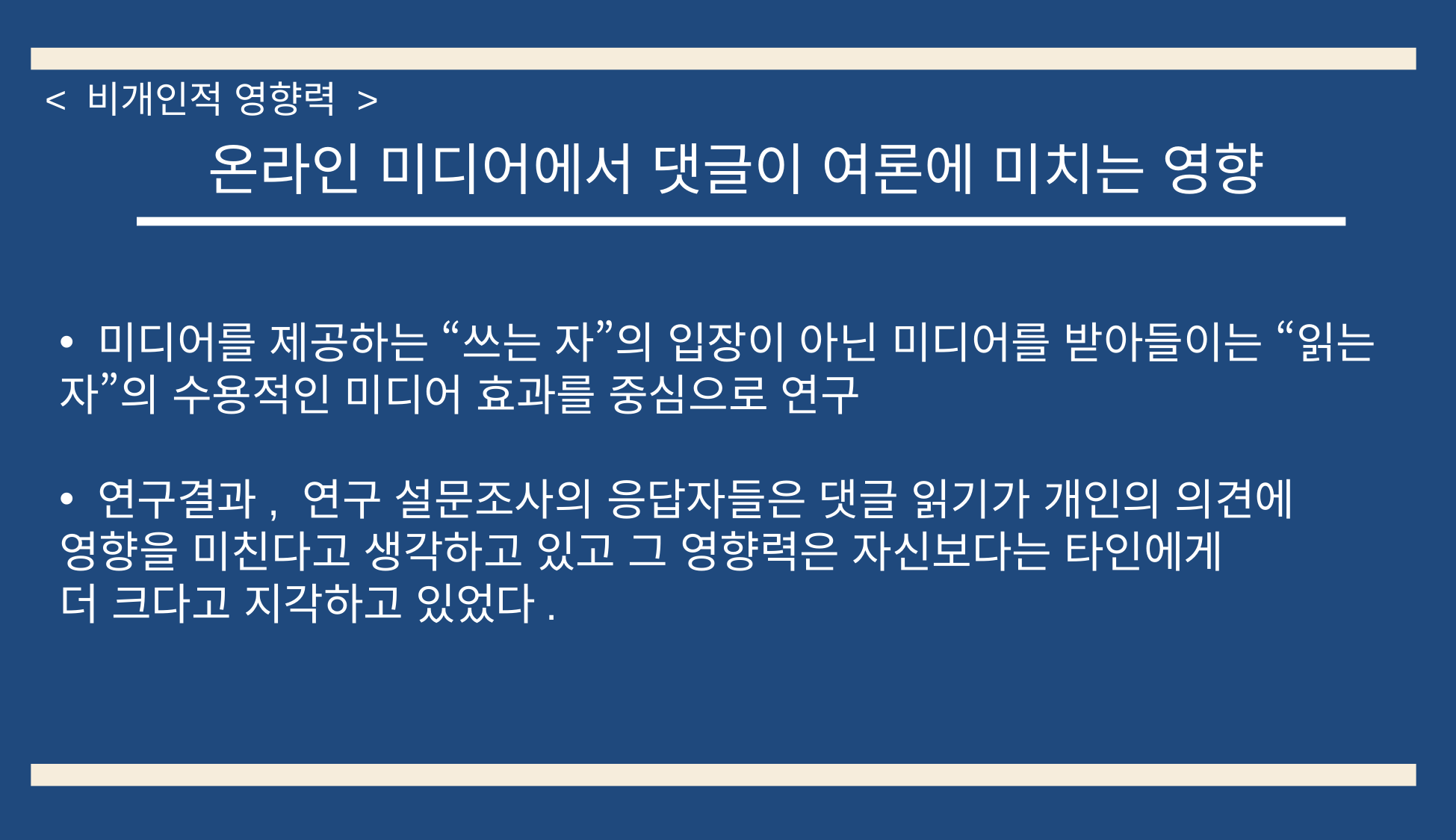

< 비개인적 영향력 >
온라인 미디어에서 댓글이 여론에 미치는 영향

 미디어를 제공하는 “쓰는 자”의 입장이 아닌 미디어를 받아들이는 “읽는 자”의 수용적인 미디어 효과를 중심으로 연구

 연구결과, 연구 설문조사의 응답자들은 댓글 읽기가 개인의 의견에 영향을 미친다고 생각하고 있고 그 영향력은 자신보다는 타인에게
더 크다고 지각하고 있었다.